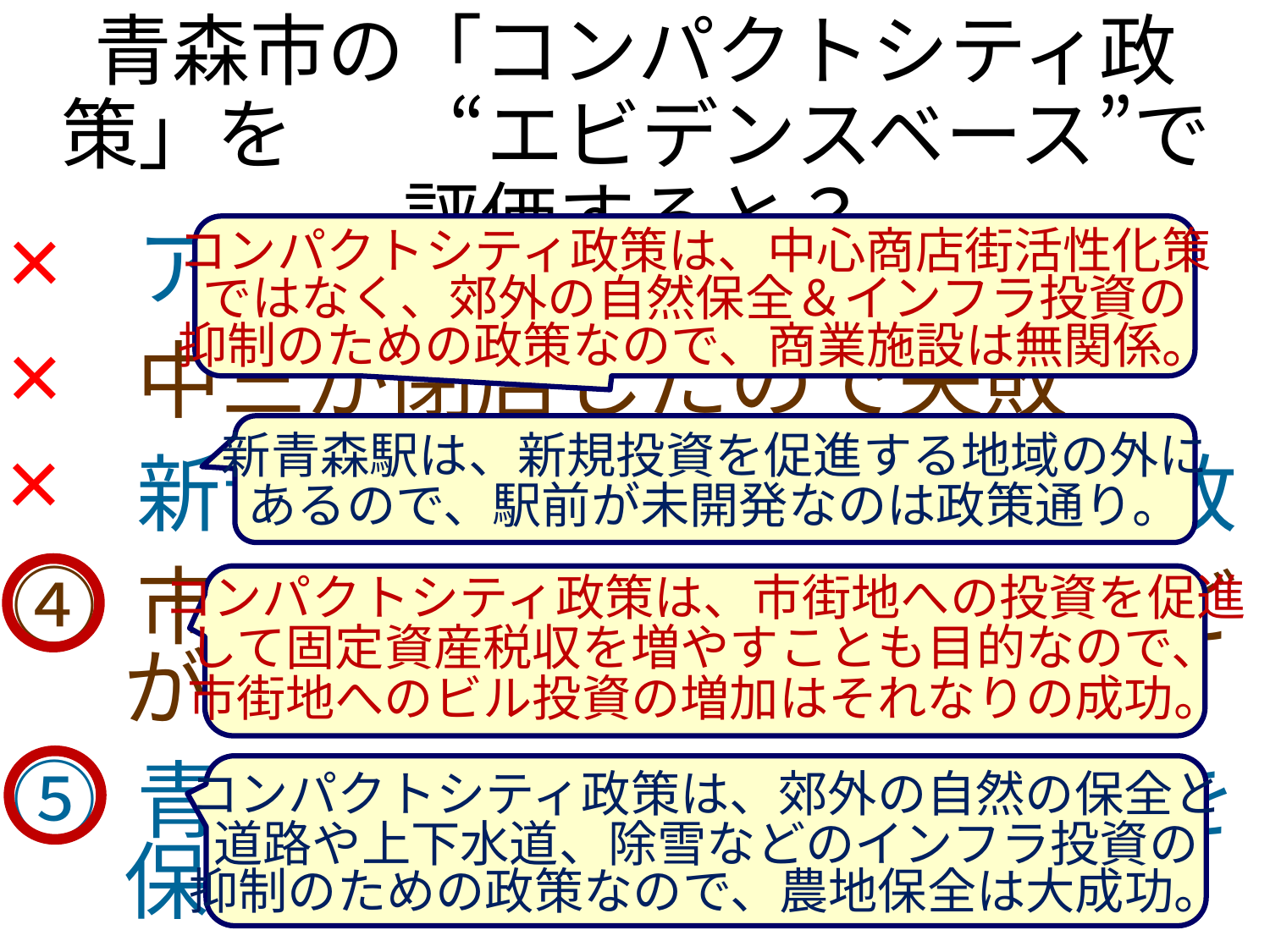

青森市の「コンパクトシティ政策」を　　“エビデンスベース”で評価すると？
×
コンパクトシティ政策は、中心商店街活性化策
ではなく、郊外の自然保全＆インフラ投資の
抑制のための政策なので、商業施設は無関係。
① アウガが破綻したので失敗
② 中三が閉店したので失敗
③ 新青森駅前が閑散なので失敗
④ 市街地にマンション投資などが増え続けているので成功
⑤ 青森道の南の広大な田んぼを保全できたので成功
×
新青森駅は、新規投資を促進する地域の外に
あるので、駅前が未開発なのは政策通り。
×

コンパクトシティ政策は、市街地への投資を促進
して固定資産税収を増やすことも目的なので、
市街地へのビル投資の増加はそれなりの成功。

コンパクトシティ政策は、郊外の自然の保全と
道路や上下水道、除雪などのインフラ投資の
抑制のための政策なので、農地保全は大成功。